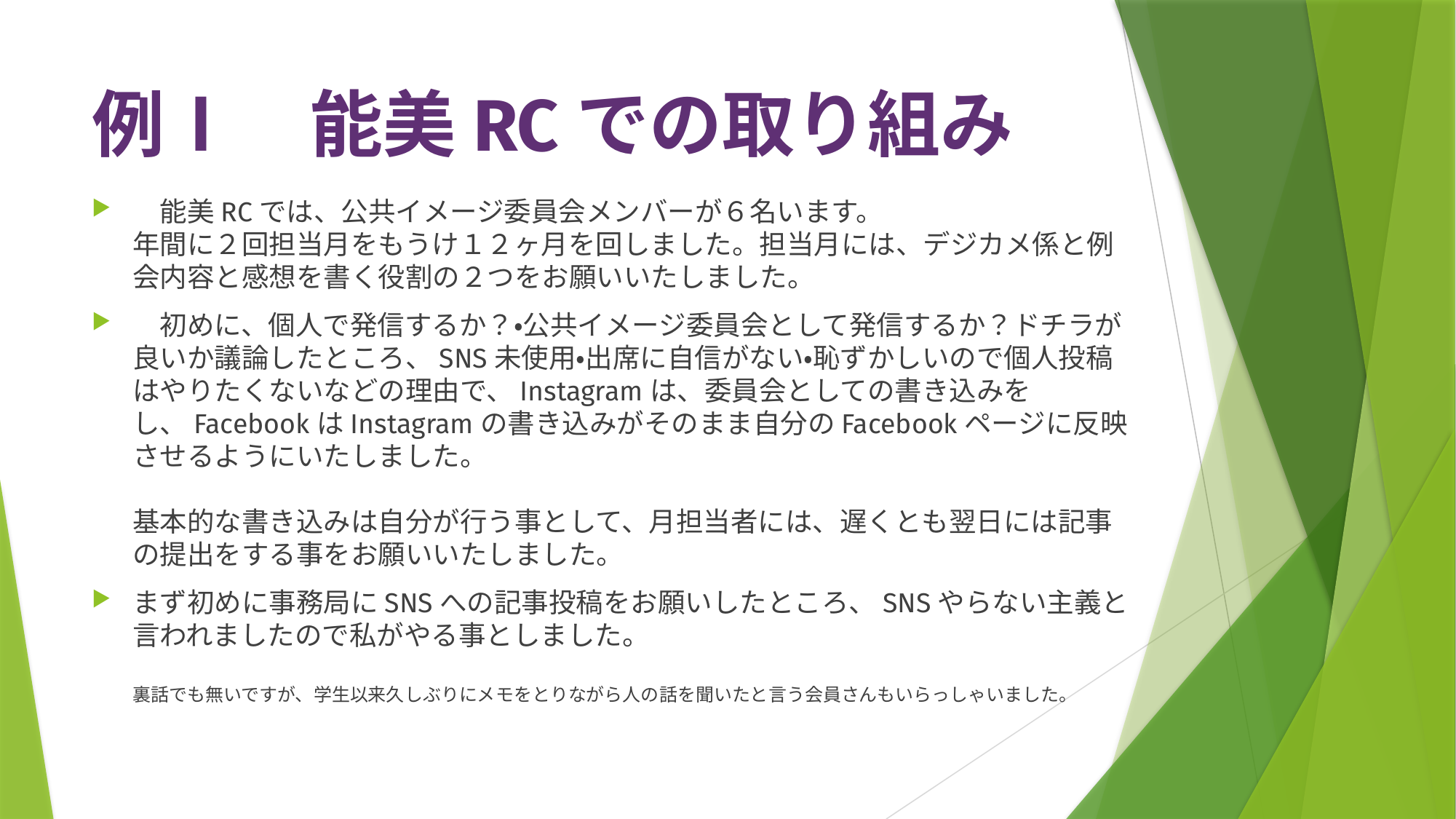

# 例Ⅰ　能美RCでの取り組み
　能美RCでは、公共イメージ委員会メンバーが６名います。
年間に２回担当月をもうけ１２ヶ月を回しました。担当月には、デジカメ係と例会内容と感想を書く役割の２つをお願いいたしました。
　初めに、個人で発信するか？・公共イメージ委員会として発信するか？ドチラが良いか議論したところ、SNS未使用・出席に自信がない・恥ずかしいので個人投稿はやりたくないなどの理由で、Instagramは、委員会としての書き込みをし、FacebookはInstagramの書き込みがそのまま自分のFacebookページに反映させるようにいたしました。
基本的な書き込みは自分が行う事として、月担当者には、遅くとも翌日には記事の提出をする事をお願いいたしました。
まず初めに事務局にSNSへの記事投稿をお願いしたところ、SNSやらない主義と言われましたので私がやる事としました。
裏話でも無いですが、学生以来久しぶりにメモをとりながら人の話を聞いたと言う会員さんもいらっしゃいました。